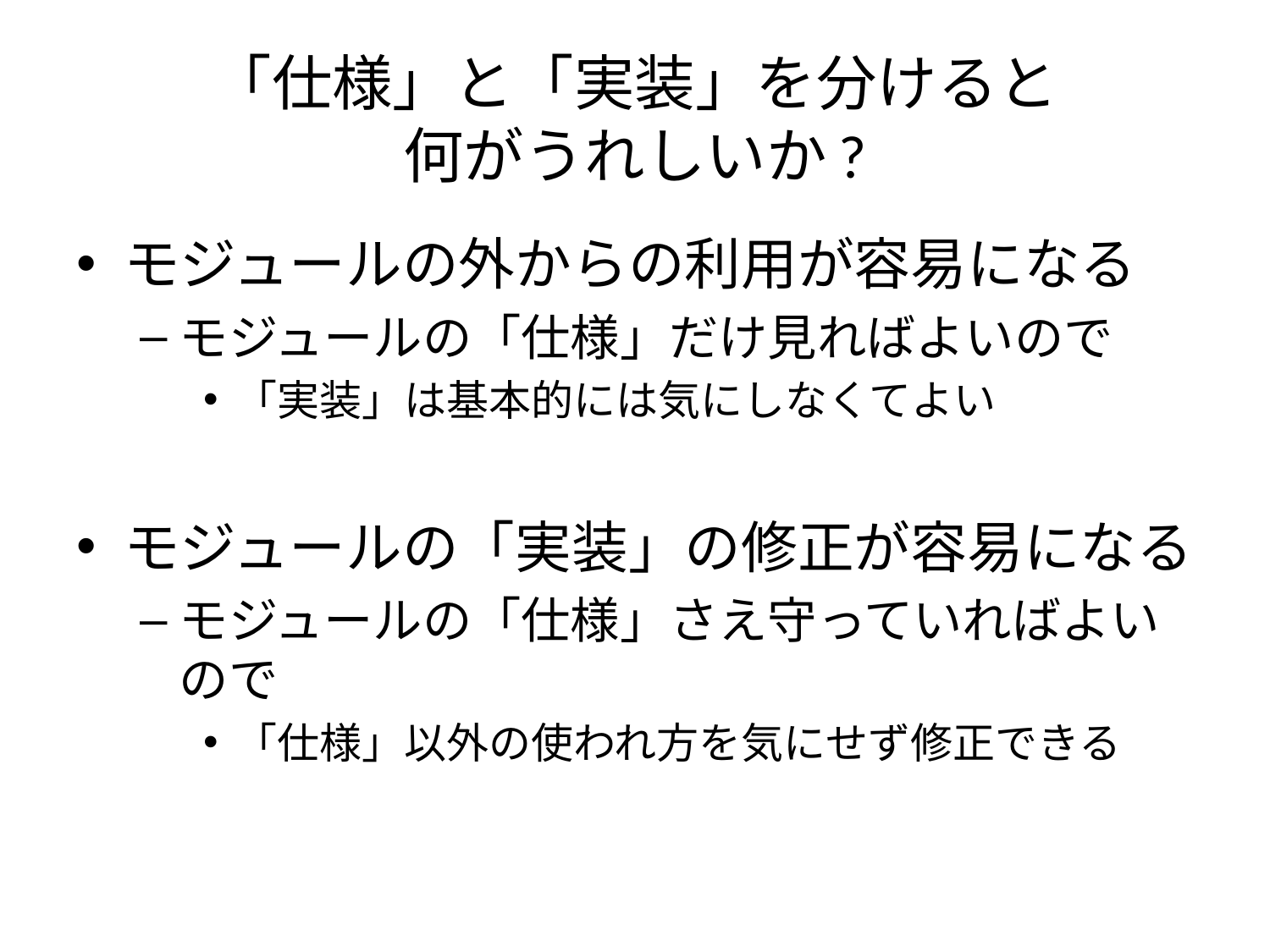

# 「仕様」と「実装」を分けると 何がうれしいか?
モジュールの外からの利用が容易になる
モジュールの「仕様」だけ見ればよいので
「実装」は基本的には気にしなくてよい

モジュールの「実装」の修正が容易になる
モジュールの「仕様」さえ守っていればよいので
「仕様」以外の使われ方を気にせず修正できる